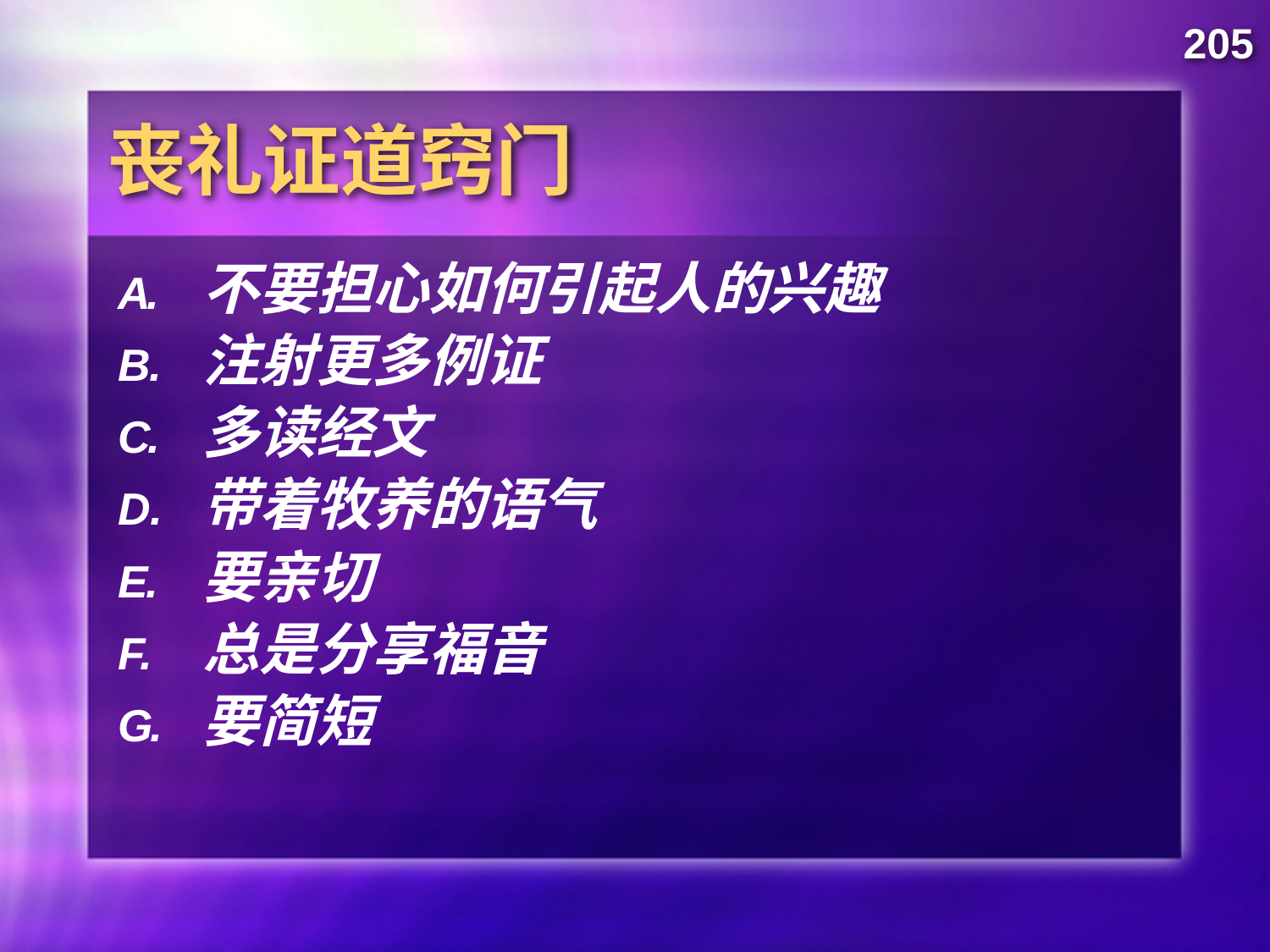

205
# 丧礼证道窍门
不要担心如何引起人的兴趣
注射更多例证
多读经文
带着牧养的语气
要亲切
总是分享福音
要简短